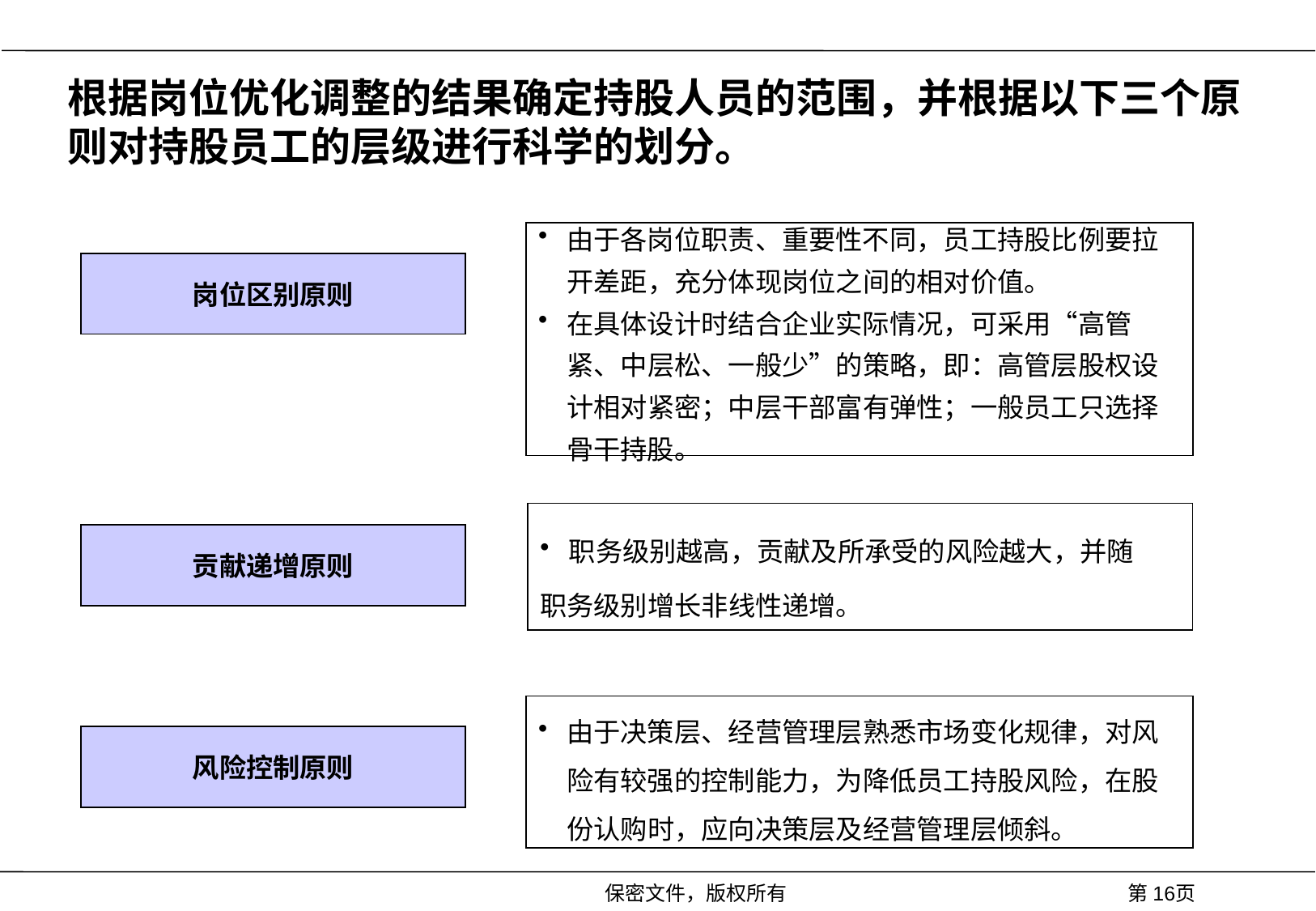

# 根据岗位优化调整的结果确定持股人员的范围，并根据以下三个原则对持股员工的层级进行科学的划分。
由于各岗位职责、重要性不同，员工持股比例要拉开差距，充分体现岗位之间的相对价值。
在具体设计时结合企业实际情况，可采用“高管紧、中层松、一般少”的策略，即：高管层股权设计相对紧密；中层干部富有弹性；一般员工只选择骨干持股。
岗位区别原则
职务级别越高，贡献及所承受的风险越大，并随
职务级别增长非线性递增。
贡献递增原则
由于决策层、经营管理层熟悉市场变化规律，对风险有较强的控制能力，为降低员工持股风险，在股份认购时，应向决策层及经营管理层倾斜。
风险控制原则